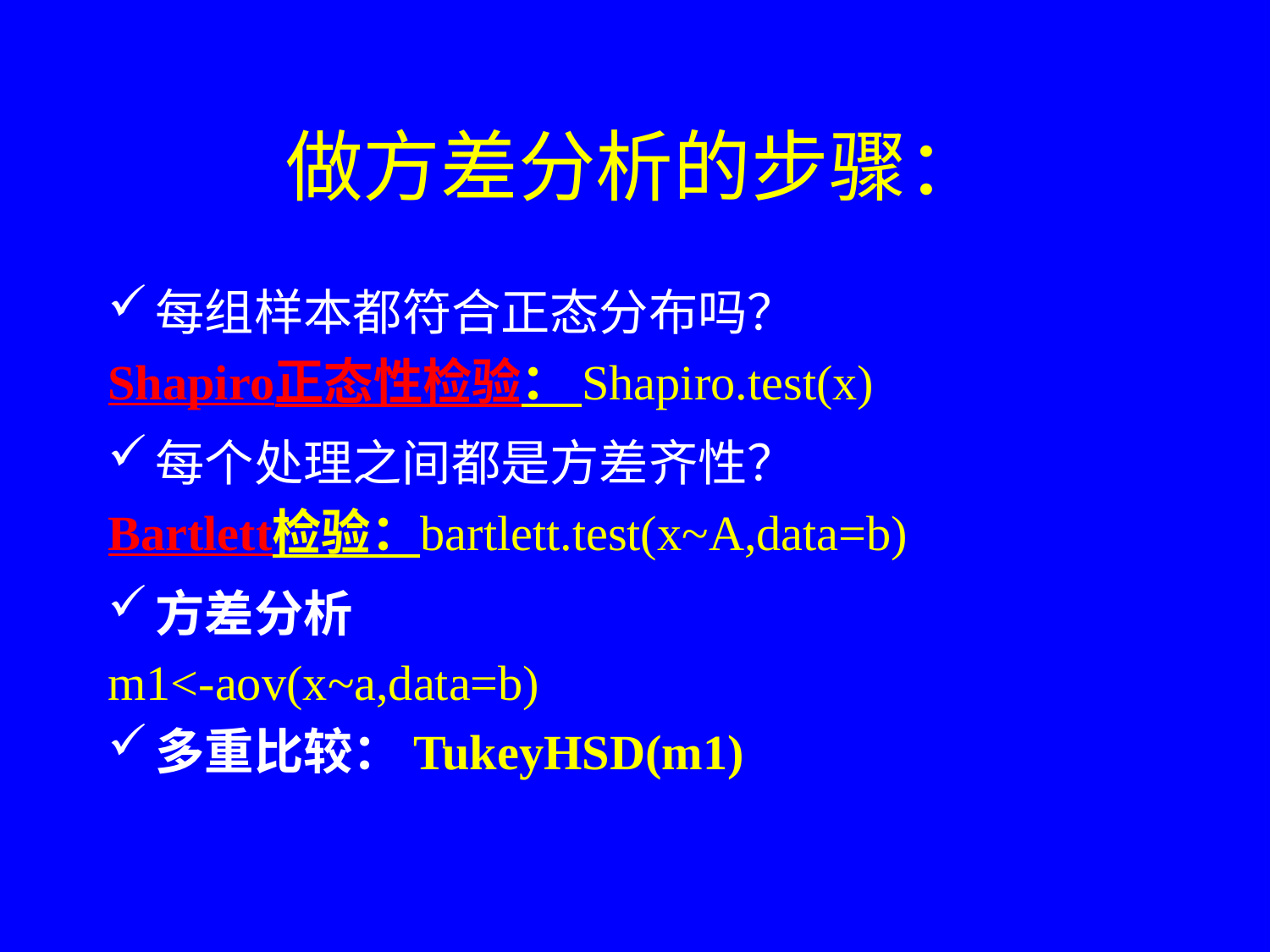

# 做方差分析的步骤：
每组样本都符合正态分布吗？
Shapiro正态性检验： Shapiro.test(x)
每个处理之间都是方差齐性？
Bartlett检验：bartlett.test(x~A,data=b)
方差分析
m1<-aov(x~a,data=b)
多重比较：TukeyHSD(m1)